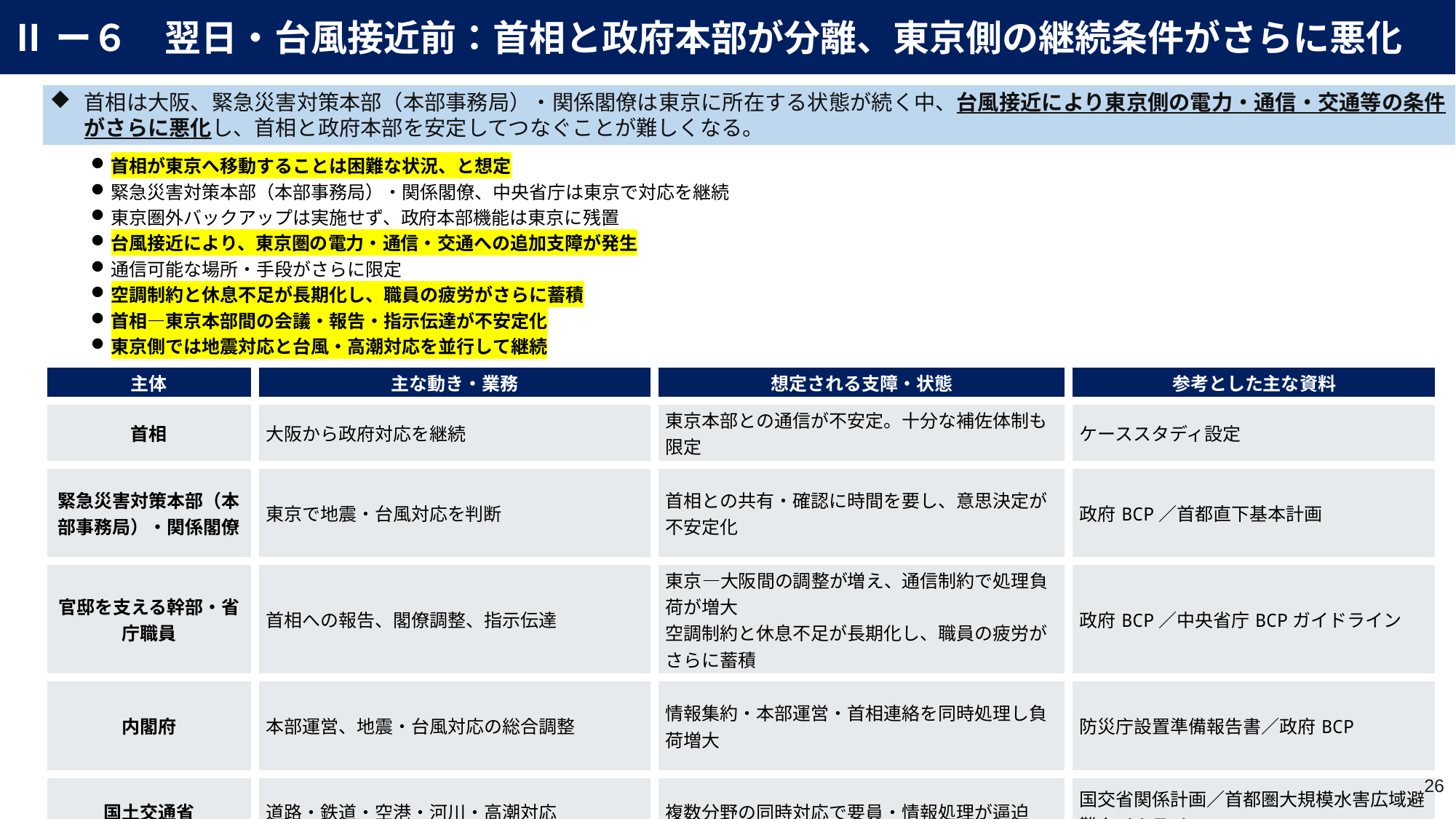

Ⅱー６　翌日・台風接近前：首相と政府本部が分離、東京側の継続条件がさらに悪化
首相は大阪、緊急災害対策本部（本部事務局）・関係閣僚は東京に所在する状態が続く中、台風接近により東京側の電力・通信・交通等の条件がさらに悪化し、首相と政府本部を安定してつなぐことが難しくなる。
首相が東京へ移動することは困難な状況、と想定
緊急災害対策本部（本部事務局）・関係閣僚、中央省庁は東京で対応を継続
東京圏外バックアップは実施せず、政府本部機能は東京に残置
台風接近により、東京圏の電力・通信・交通への追加支障が発生
通信可能な場所・手段がさらに限定
空調制約と休息不足が長期化し、職員の疲労がさらに蓄積
首相―東京本部間の会議・報告・指示伝達が不安定化
東京側では地震対応と台風・高潮対応を並行して継続
| 主体 | 主な動き・業務 | 想定される支障・状態 | 参考とした主な資料 |
| --- | --- | --- | --- |
| 首相 | 大阪から政府対応を継続 | 東京本部との通信が不安定。十分な補佐体制も限定 | ケーススタディ設定 |
| 緊急災害対策本部（本部事務局）・関係閣僚 | 東京で地震・台風対応を判断 | 首相との共有・確認に時間を要し、意思決定が不安定化 | 政府BCP／首都直下基本計画 |
| 官邸を支える幹部・省庁職員 | 首相への報告、閣僚調整、指示伝達 | 東京―大阪間の調整が増え、通信制約で処理負荷が増大 空調制約と休息不足が長期化し、職員の疲労がさらに蓄積 | 政府BCP／中央省庁BCPガイドライン |
| 内閣府 | 本部運営、地震・台風対応の総合調整 | 情報集約・本部運営・首相連絡を同時処理し負荷増大 | 防災庁設置準備報告書／政府BCP |
| 国土交通省 | 道路・鉄道・空港・河川・高潮対応 | 複数分野の同時対応で要員・情報処理が逼迫 | 国交省関係計画／首都圏大規模水害広域避難タイムライン |
26